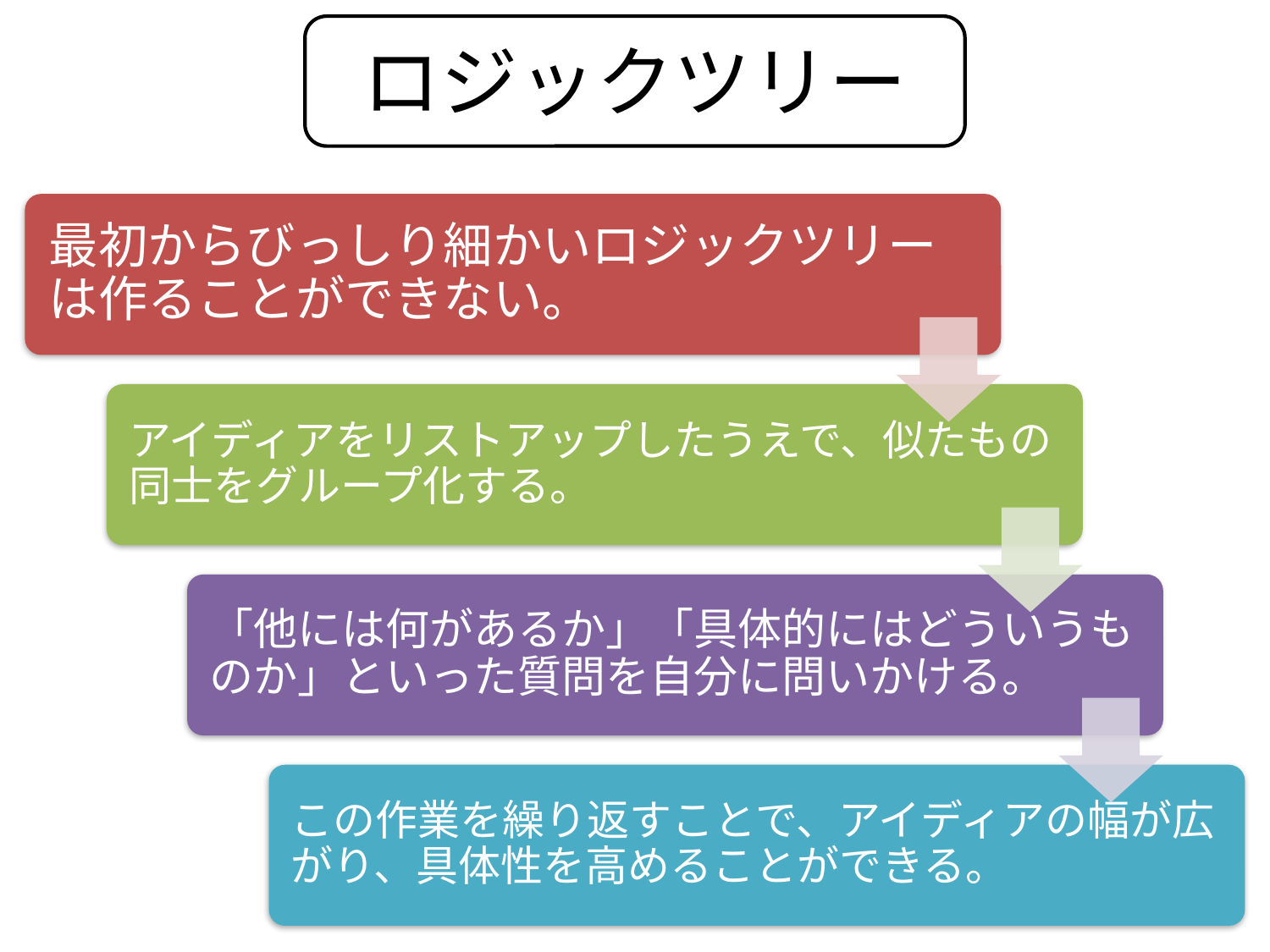

# ロジックツリー

最初からびっしり細かいロジックツリーは作ることができない。
アイディアをリストアップしたうえで、似たもの同士をグループ化する。
「他には何があるか」「具体的にはどういうものか」といった質問を自分に問いかける。
この作業を繰り返すことで、アイディアの幅が広がり、具体性を高めることができる。